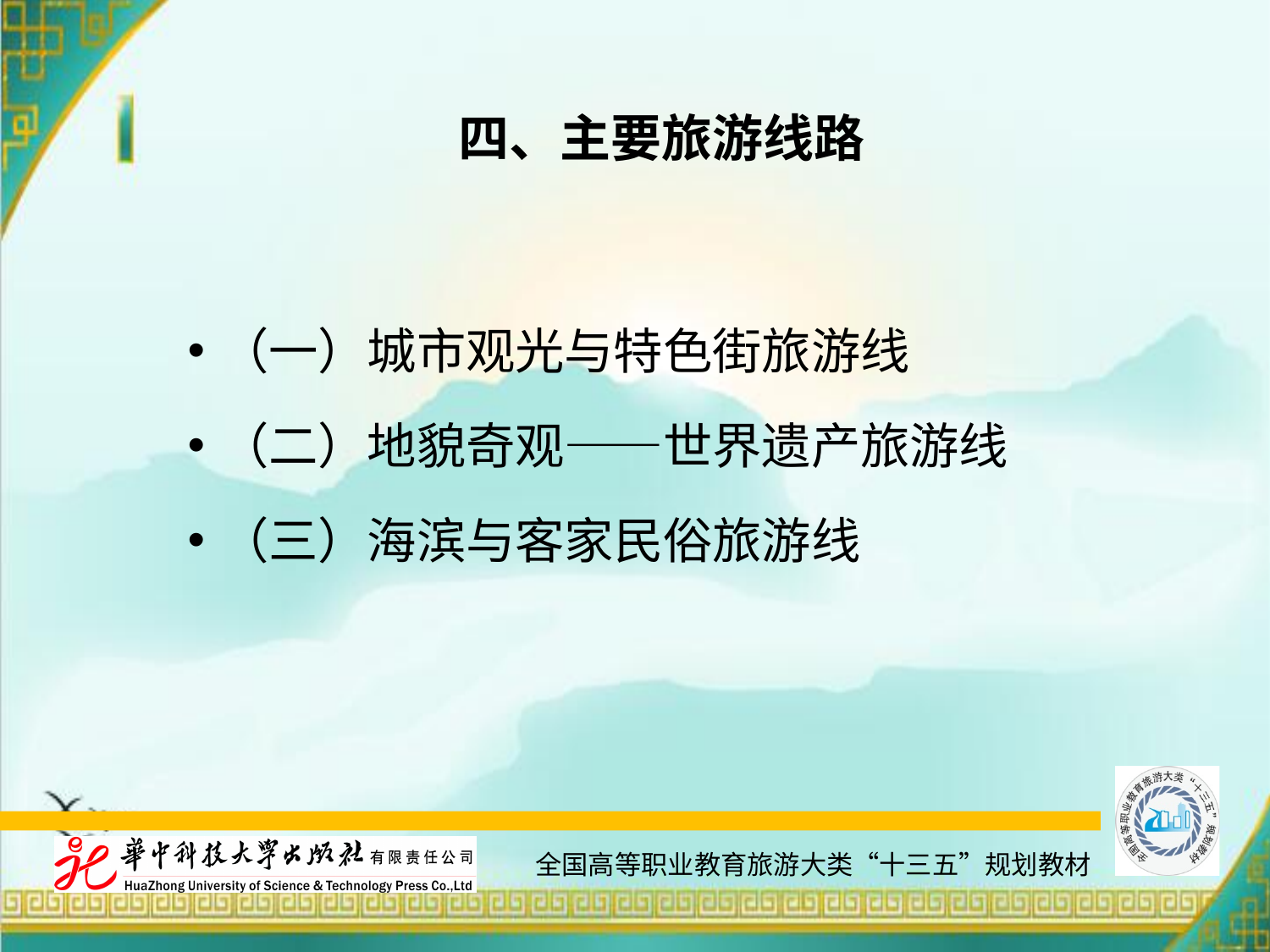

# 四、主要旅游线路
（一）城市观光与特色街旅游线
（二）地貌奇观——世界遗产旅游线
（三）海滨与客家民俗旅游线